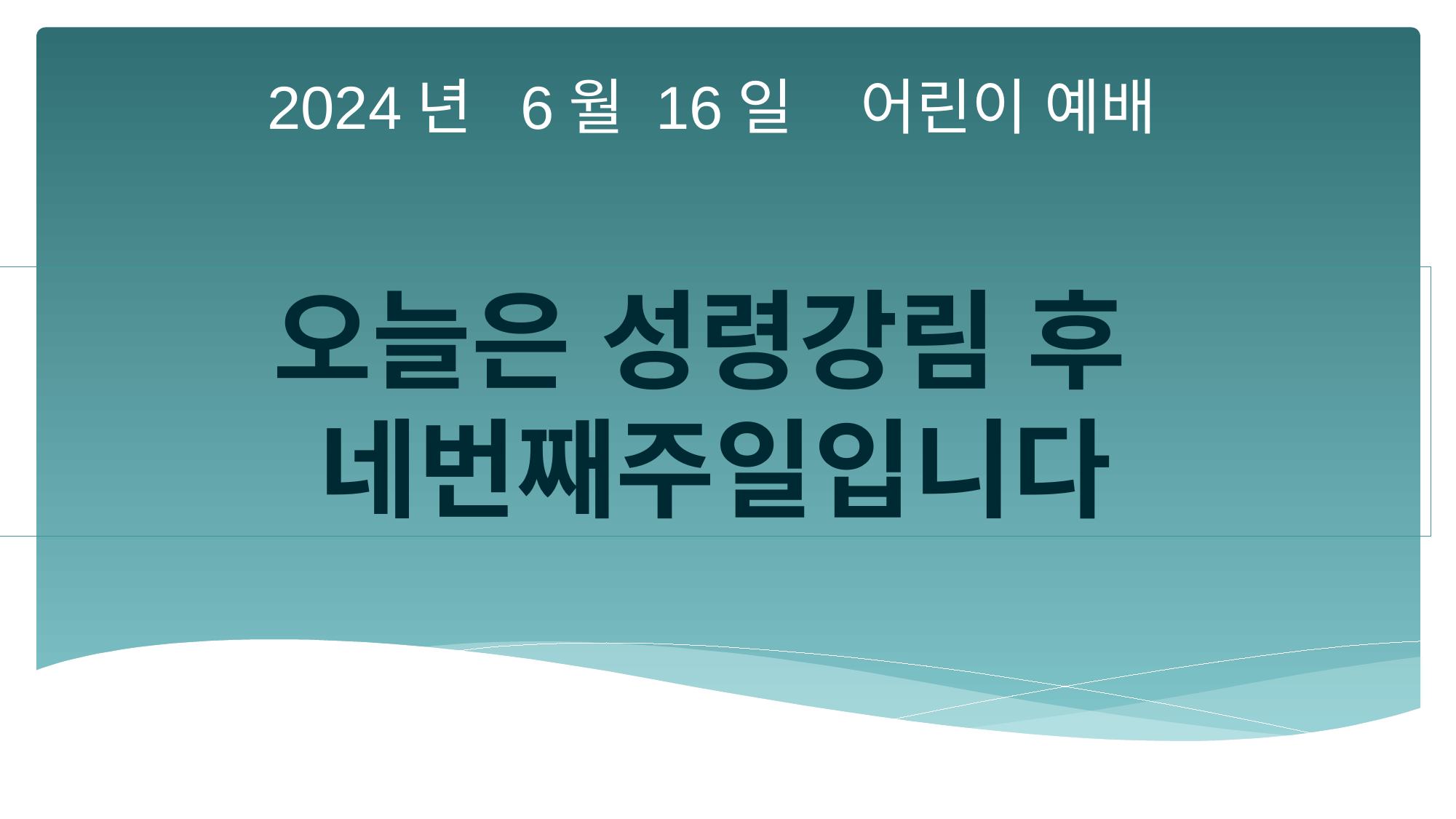

2024년  6월 16일    어린이 예배
오늘은 성령강림 후
네번째주일입니다